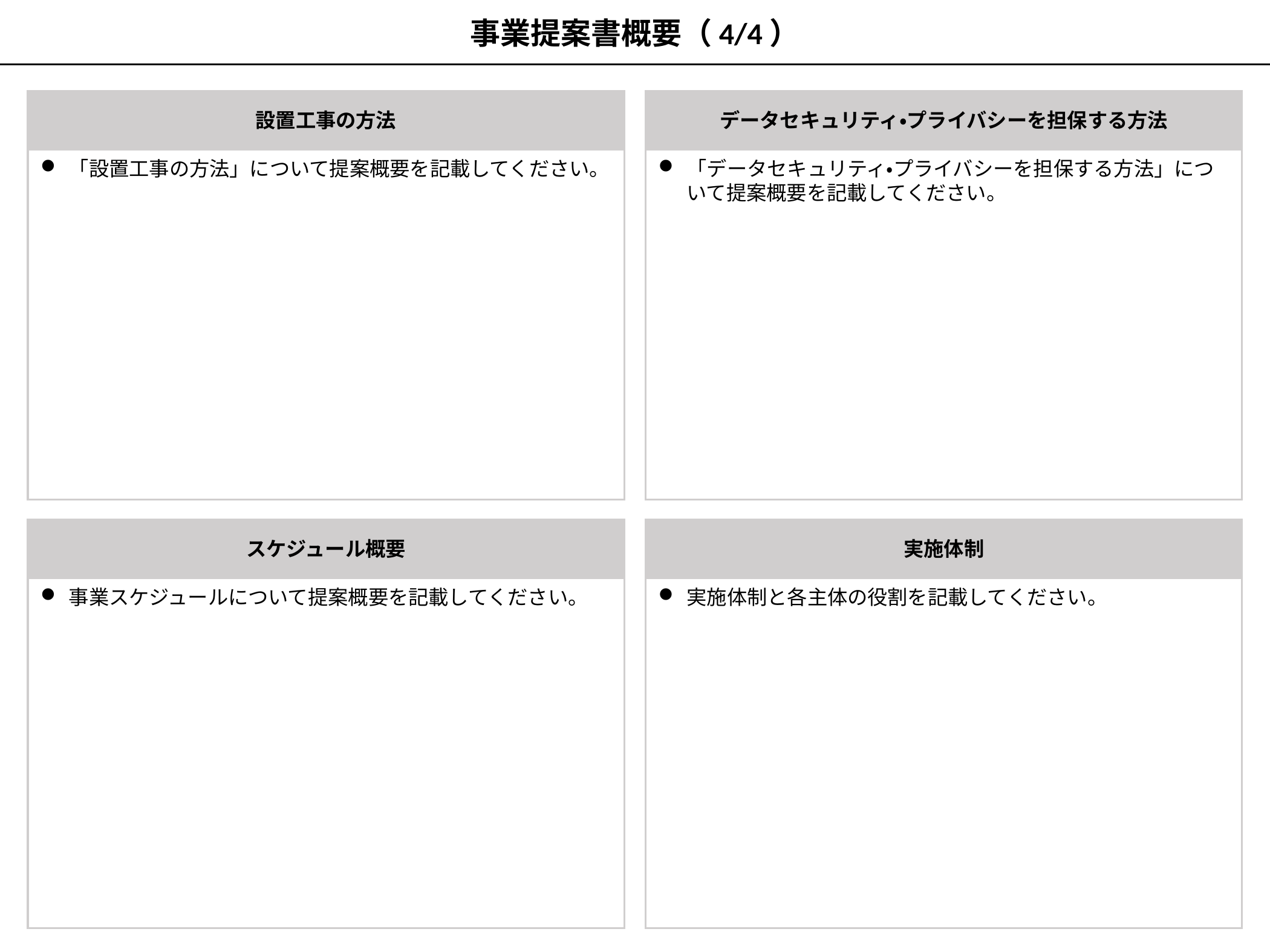

事業提案書概要（4/4）
設置工事の方法
データセキュリティ・プライバシーを担保する方法
「設置工事の方法」について提案概要を記載してください。
「データセキュリティ・プライバシーを担保する方法」について提案概要を記載してください。
スケジュール概要
実施体制
事業スケジュールについて提案概要を記載してください。
実施体制と各主体の役割を記載してください。